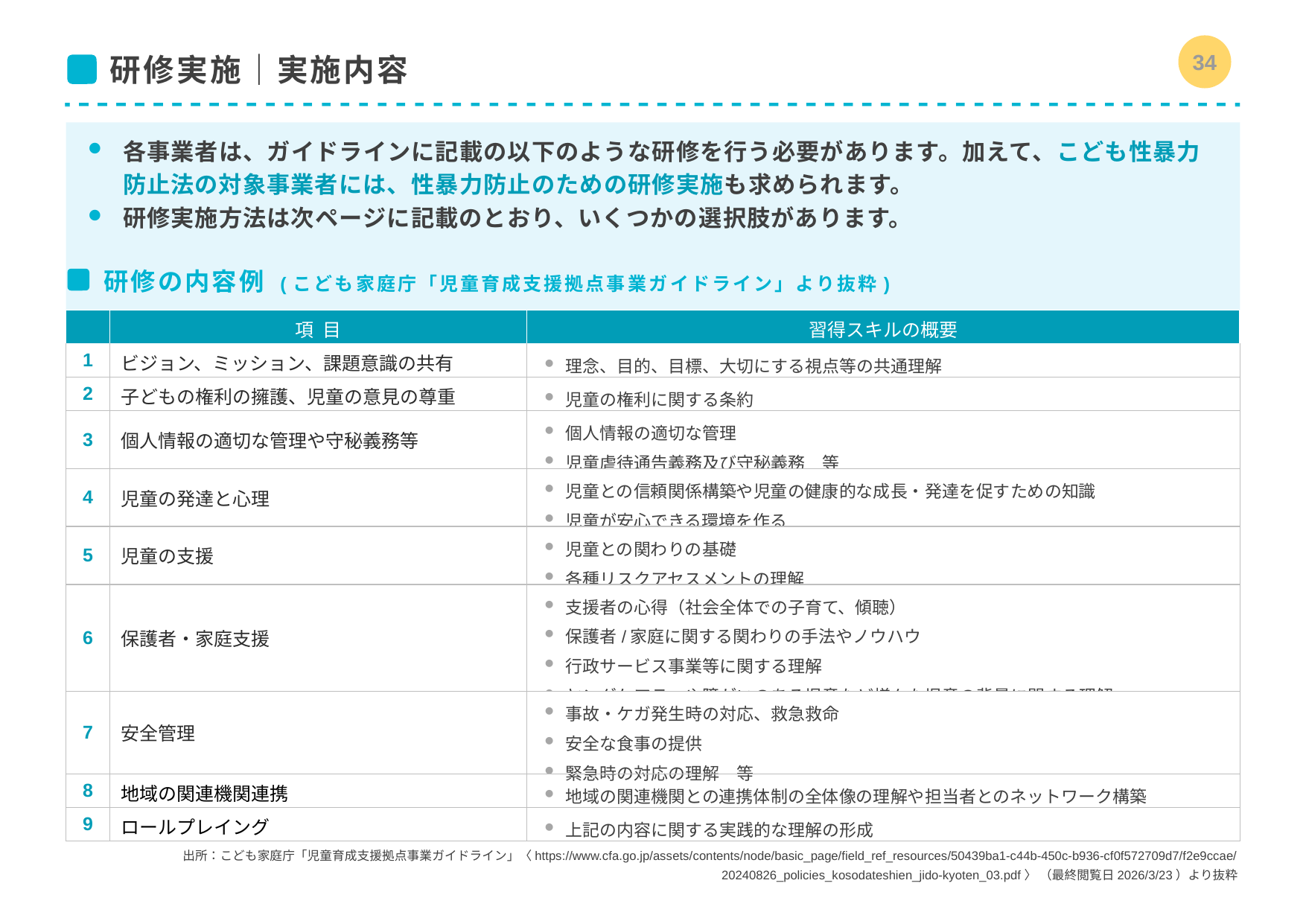

34
# 研修実施｜実施内容
各事業者は、ガイドラインに記載の以下のような研修を行う必要があります。加えて、こども性暴力防止法の対象事業者には、性暴力防止のための研修実施も求められます。
研修実施方法は次ページに記載のとおり、いくつかの選択肢があります。
研修の内容例 (こども家庭庁「児童育成支援拠点事業ガイドライン」より抜粋)

|  | 項目 | 習得スキルの概要 |
| --- | --- | --- |
| 1 | ビジョン、ミッション、課題意識の共有 | 理念、目的、目標、大切にする視点等の共通理解 |
| 2 | 子どもの権利の擁護、児童の意見の尊重 | 児童の権利に関する条約 |
| 3 | 個人情報の適切な管理や守秘義務等 | 個人情報の適切な管理 児童虐待通告義務及び守秘義務　等 |
| 4 | 児童の発達と心理 | 児童との信頼関係構築や児童の健康的な成長・発達を促すための知識 児童が安心できる環境を作る |
| 5 | 児童の支援 | 児童との関わりの基礎 各種リスクアセスメントの理解 |
| 6 | 保護者・家庭支援 | 支援者の心得（社会全体での子育て、傾聴） 保護者/家庭に関する関わりの手法やノウハウ 行政サービス事業等に関する理解 ヤングケアラーや障がいのある児童など様々な児童の背景に関する理解 |
| 7 | 安全管理 | 事故・ケガ発生時の対応、救急救命 安全な食事の提供 緊急時の対応の理解　等 |
| 8 | 地域の関連機関連携 | 地域の関連機関との連携体制の全体像の理解や担当者とのネットワーク構築 |
| 9 | ロールプレイング | 上記の内容に関する実践的な理解の形成 |
出所：こども家庭庁「児童育成支援拠点事業ガイドライン」〈https://www.cfa.go.jp/assets/contents/node/basic_page/field_ref_resources/50439ba1-c44b-450c-b936-cf0f572709d7/f2e9ccae/20240826_policies_kosodateshien_jido-kyoten_03.pdf〉 （最終閲覧日2026/3/23）より抜粋